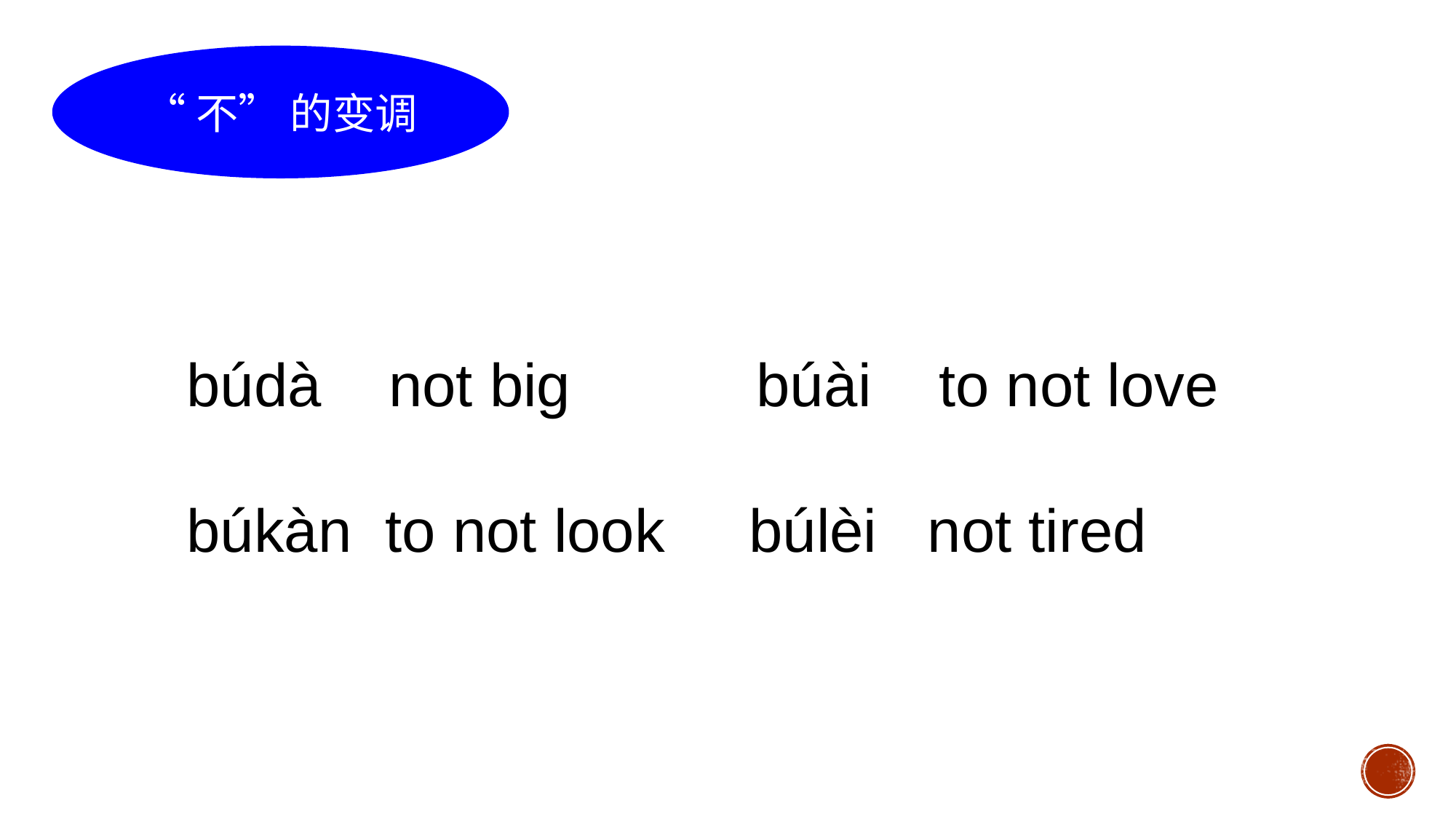

“不” 的变调
búdà    not big           búài    to not love
búkàn  to not look     búlèi   not tired